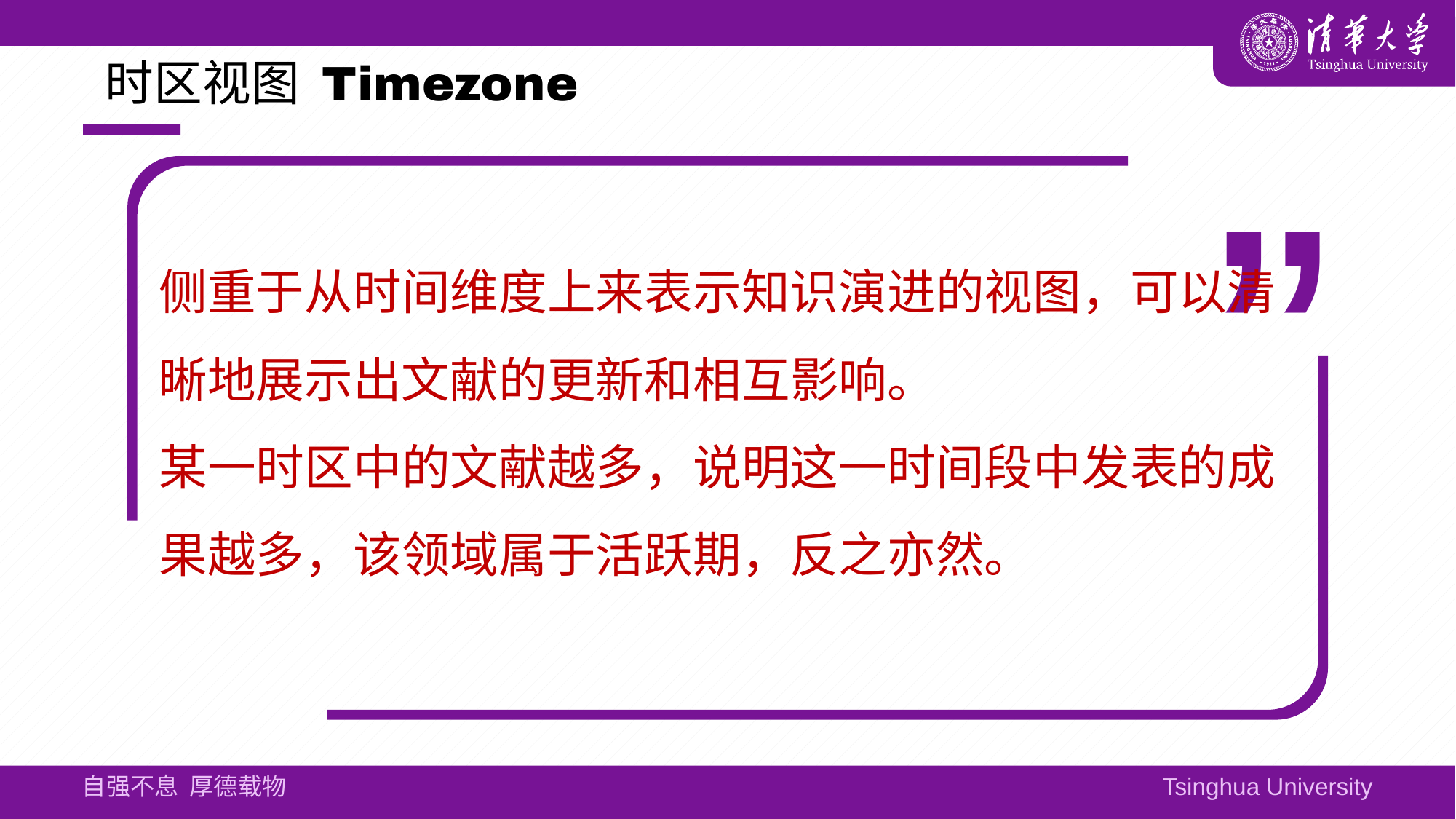

# 时区视图 Timezone

侧重于从时间维度上来表示知识演进的视图，可以清晰地展示出文献的更新和相互影响。
某一时区中的文献越多，说明这一时间段中发表的成果越多，该领域属于活跃期，反之亦然。